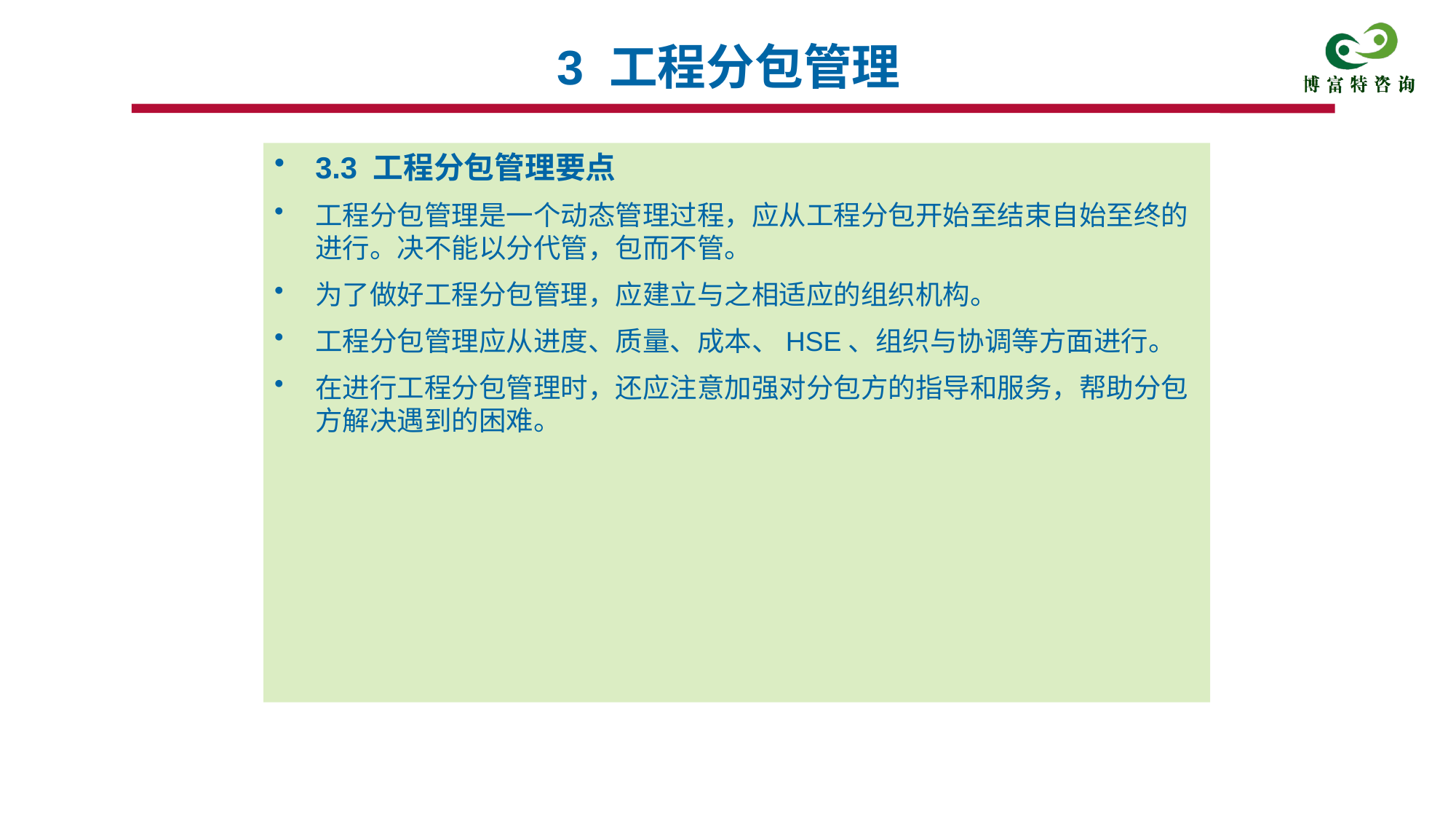

# 3 工程分包管理
3.3 工程分包管理要点
工程分包管理是一个动态管理过程，应从工程分包开始至结束自始至终的进行。决不能以分代管，包而不管。
为了做好工程分包管理，应建立与之相适应的组织机构。
工程分包管理应从进度、质量、成本、HSE、组织与协调等方面进行。
在进行工程分包管理时，还应注意加强对分包方的指导和服务，帮助分包方解决遇到的困难。